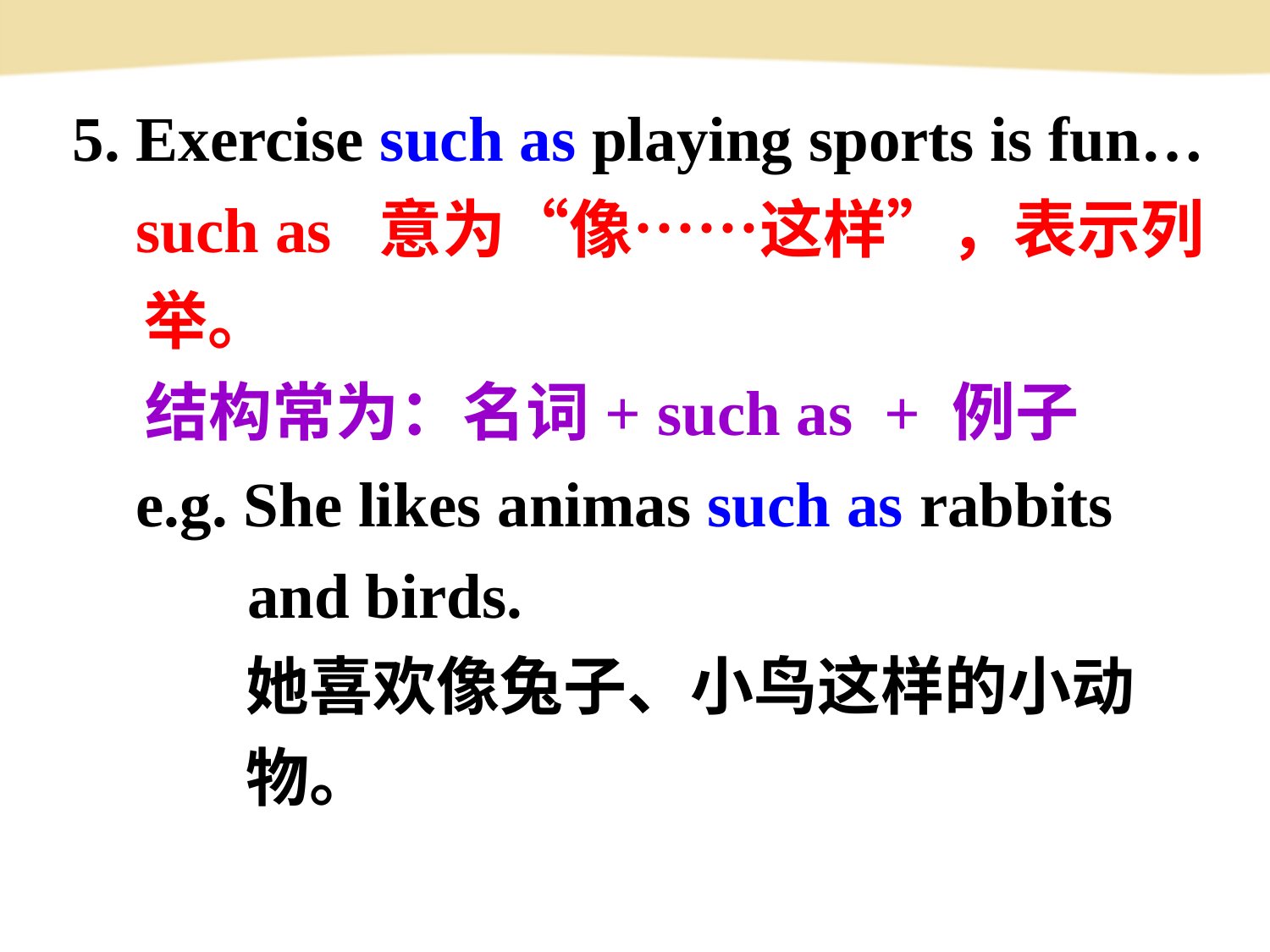

5. Exercise such as playing sports is fun…
    such as  意为“像……这样”，表示列举。
    结构常为：名词+ such as  + 例子
    e.g. She likes animas such as rabbits
           and birds.
           她喜欢像兔子、小鸟这样的小动
           物。